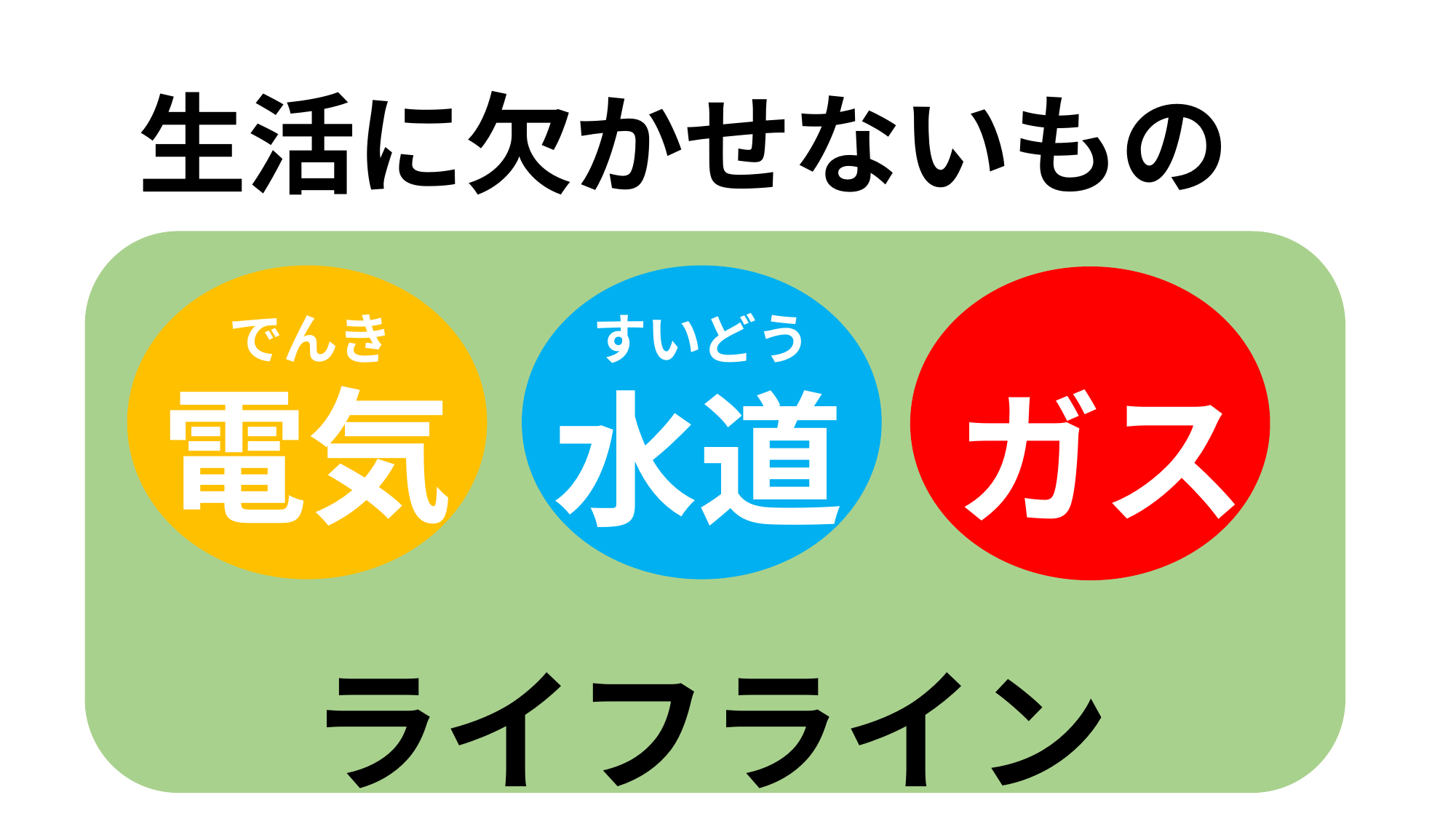

生活に欠かせないもの

でんき
すいどう
電気
ガス
水道
ライフライン